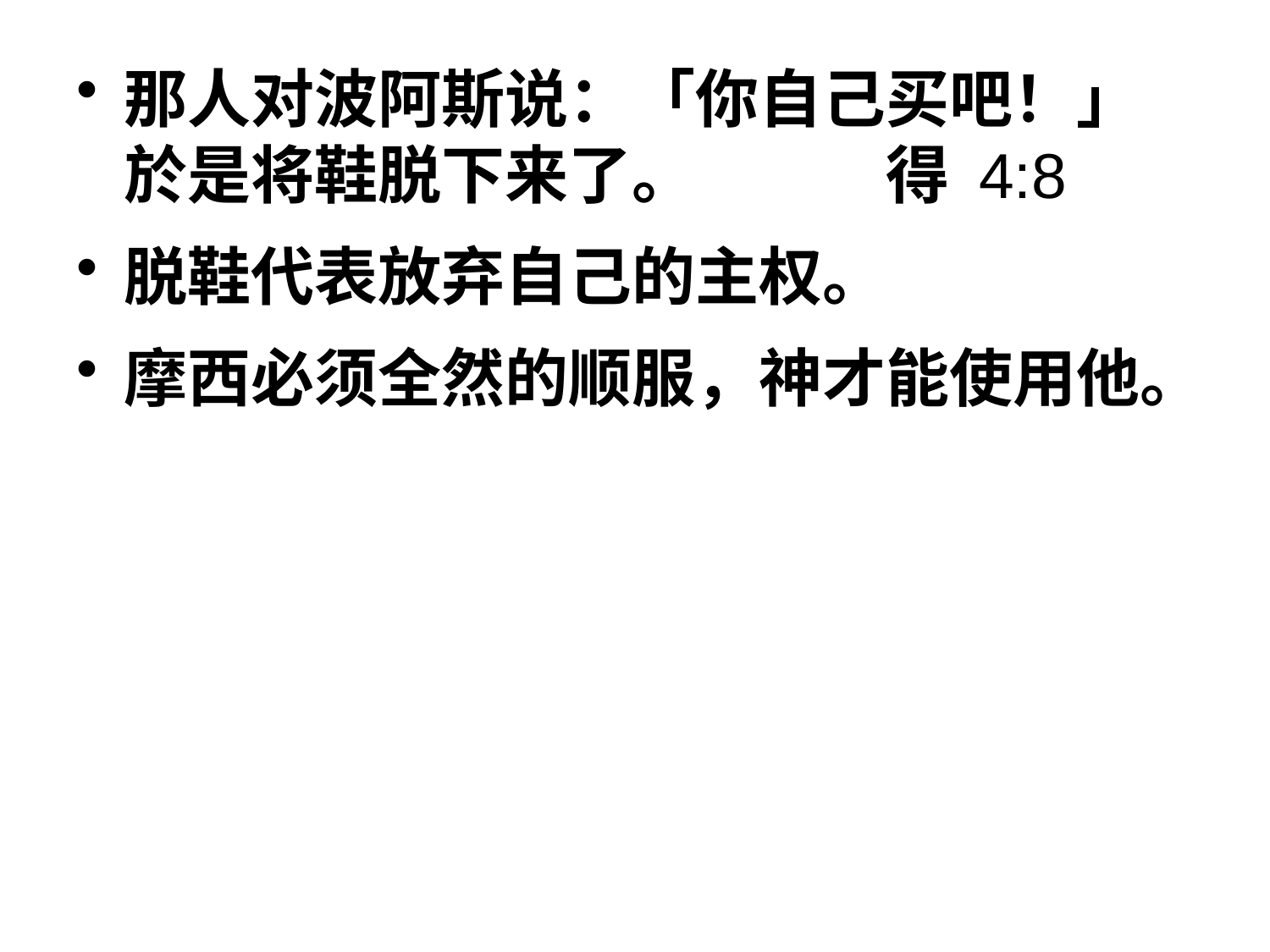

那人对波阿斯说：「你自己买吧！」於是将鞋脱下来了。		得 4:8
脱鞋代表放弃自己的主权。
摩西必须全然的顺服，神才能使用他。